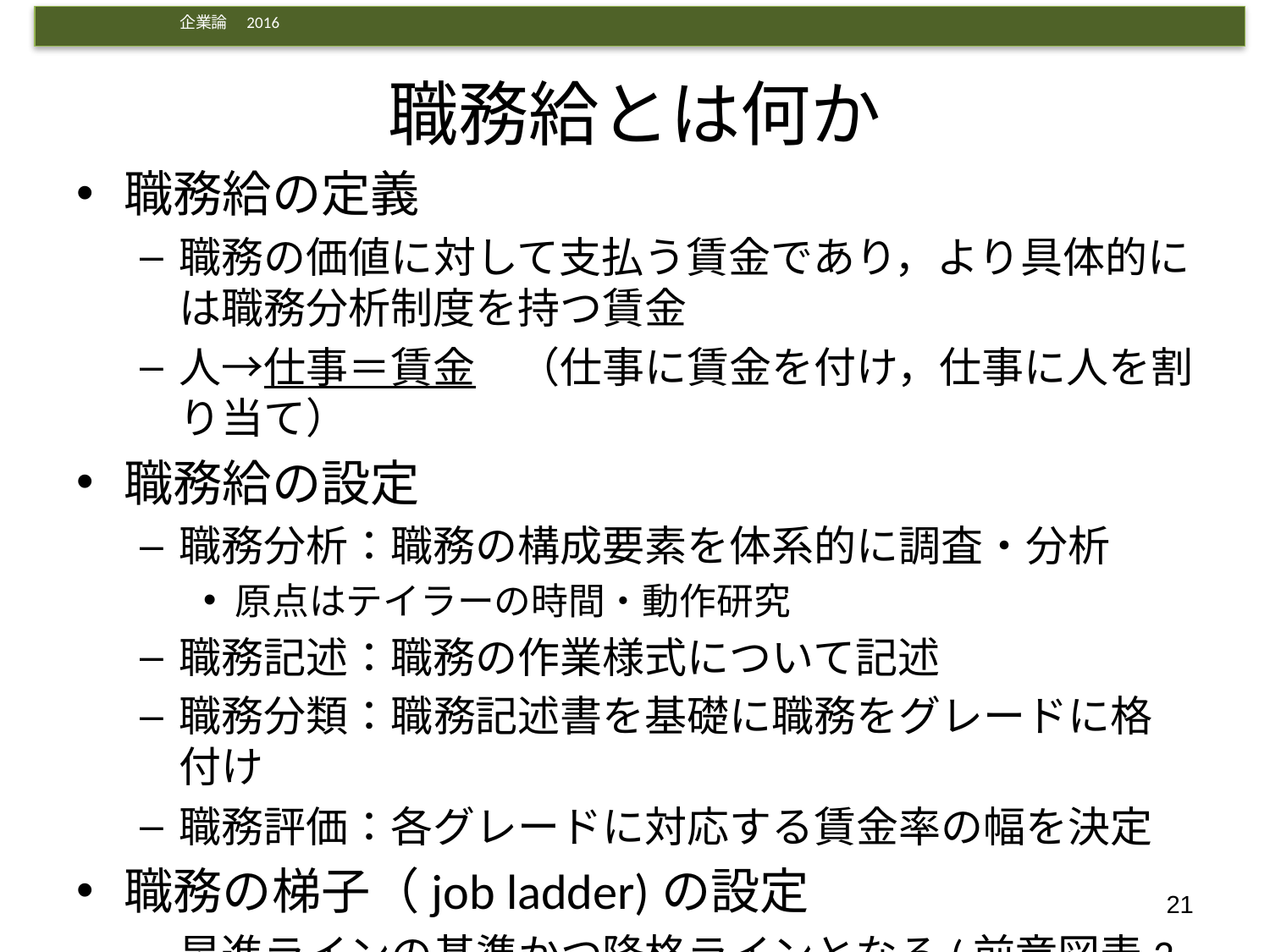

# 職務給とは何か
職務給の定義
職務の価値に対して支払う賃金であり，より具体的には職務分析制度を持つ賃金
人→仕事＝賃金　（仕事に賃金を付け，仕事に人を割り当て）
職務給の設定
職務分析：職務の構成要素を体系的に調査・分析
原点はテイラーの時間・動作研究
職務記述：職務の作業様式について記述
職務分類：職務記述書を基礎に職務をグレードに格付け
職務評価：各グレードに対応する賃金率の幅を決定
職務の梯子（job ladder)の設定
昇進ラインの基準かつ降格ラインとなる(前章図表3-5)
21